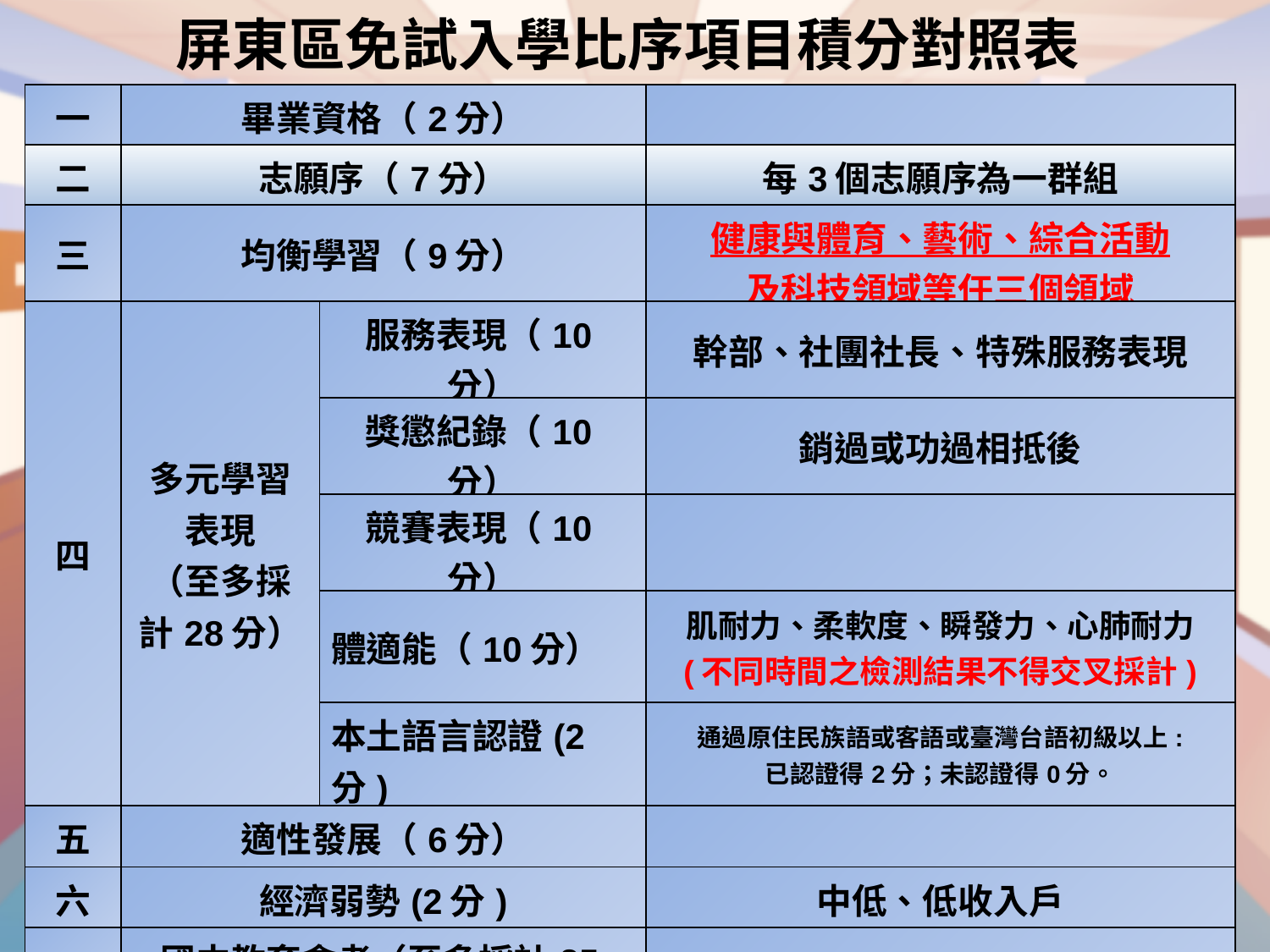

屏東區免試入學比序項目積分對照表
| 一 | 畢業資格（2分） |  |  |
| --- | --- | --- | --- |
| 二 | 志願序（7分） |  | 每3個志願序為一群組 |
| 三 | 均衡學習（9分） |  | 健康與體育、藝術、綜合活動 及科技領域等任三個領域 |
| 四 | 多元學習表現 （至多採計28分） | 服務表現（10分） | 幹部、社團社長、特殊服務表現 |
|  |  | 獎懲紀錄（10分） | 銷過或功過相抵後 |
|  |  | 競賽表現（10分） |  |
|  |  | 體適能（10分） | 肌耐力、柔軟度、瞬發力、心肺耐力 (不同時間之檢測結果不得交叉採計) |
|  |  | 本土語言認證(2分) | 通過原住民族語或客語或臺灣台語初級以上: 已認證得2分；未認證得0分。 |
| 五 | 適性發展（6分） |  |  |
| 六 | 經濟弱勢(2分) |  | 中低、低收入戶 |
| 七 | 國中教育會考（至多採計25分） |  | 國、英、數、社、自、寫作 |
| 總分79 |  |  |  |